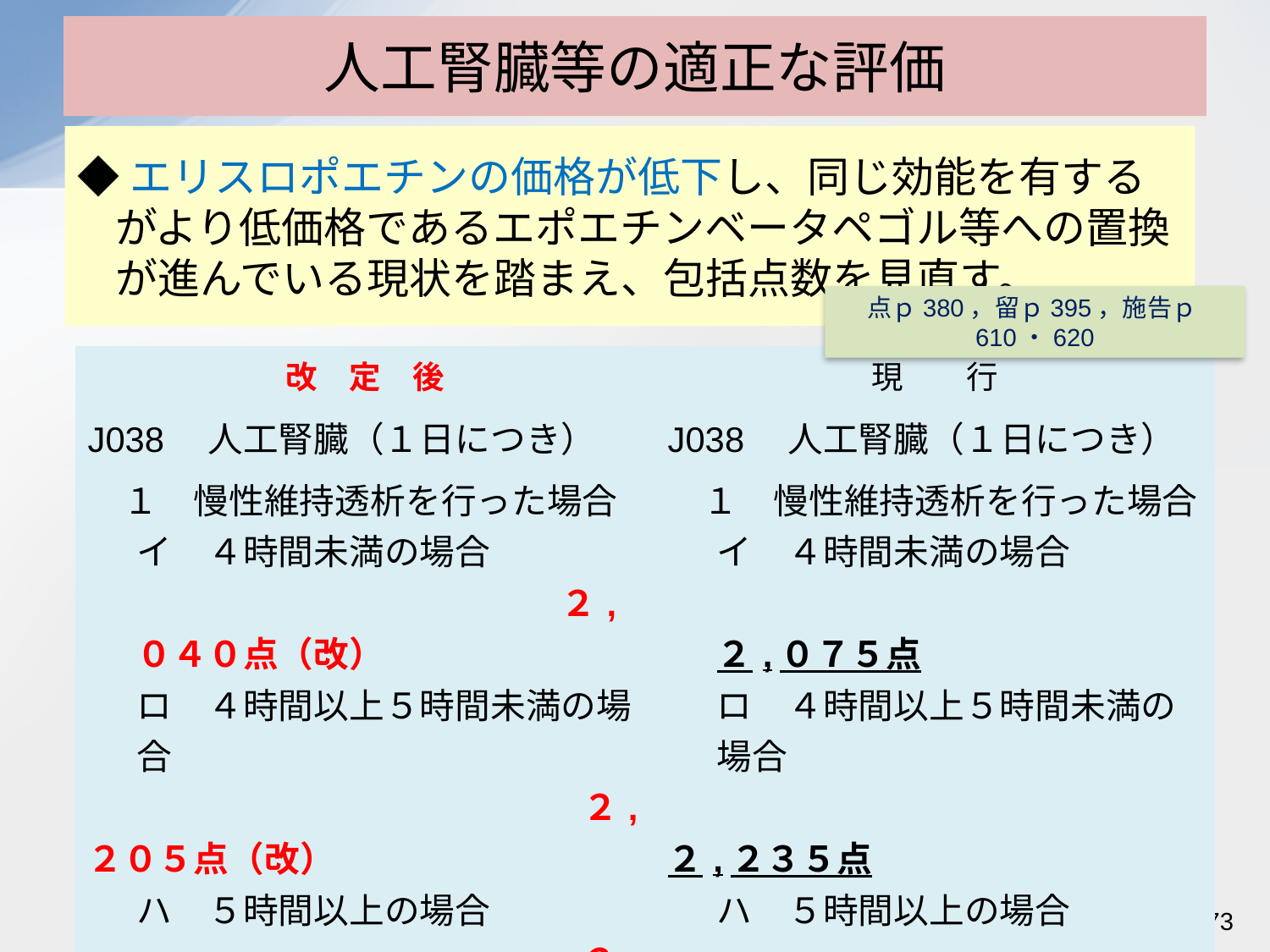

# 人工腎臓等の適正な評価
◆エリスロポエチンの価格が低下し、同じ効能を有するがより低価格であるエポエチンベータペゴル等への置換が進んでいる現状を踏まえ、包括点数を見直す。
点ｐ380，留ｐ395，施告ｐ610・620
| 改　定　後 | 現　　行 |
| --- | --- |
| J038　人工腎臓（１日につき） 　１　慢性維持透析を行った場合 イ　４時間未満の場合 　　　　　　　　　　　　２,０４０点（改） ロ　４時間以上５時間未満の場合 　　　　　　　　　　　　　　２,２０５点（改） ハ　５時間以上の場合 　　　　　　　　　　　　　　２,３４０点（改） | J038　人工腎臓（１日につき） 　１　慢性維持透析を行った場合 イ　４時間未満の場合 　　　　　　　　　　　　　２,０７５点 ロ　４時間以上５時間未満の場合 　　　　　　　　　　　　　　　２,２３５点 ハ　５時間以上の場合 　　　　　　　　　　　　　　　２,３７０点 |
373